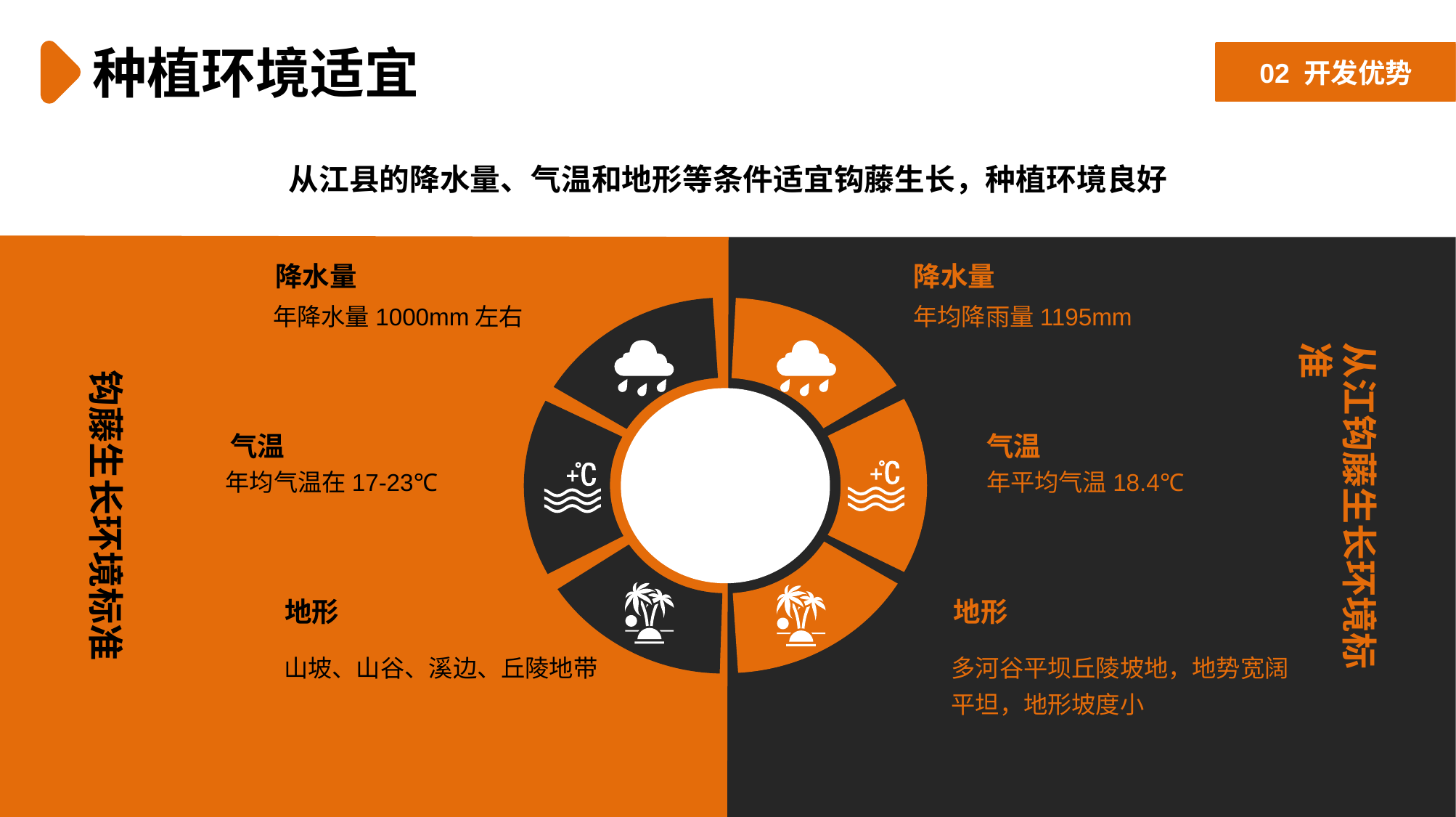

种植环境适宜
02 开发优势

从江县的降水量、气温和地形等条件适宜钩藤生长，种植环境良好

降水量
降水量

气温
气温

地形
地形
年降水量1000mm左右
年均降雨量1195mm
从江钩藤生长环境标准

钩藤生长环境标准

年均气温在17-23℃
年平均气温18.4℃

山坡、山谷、溪边、丘陵地带
多河谷平坝丘陵坡地，地势宽阔平坦，地形坡度小